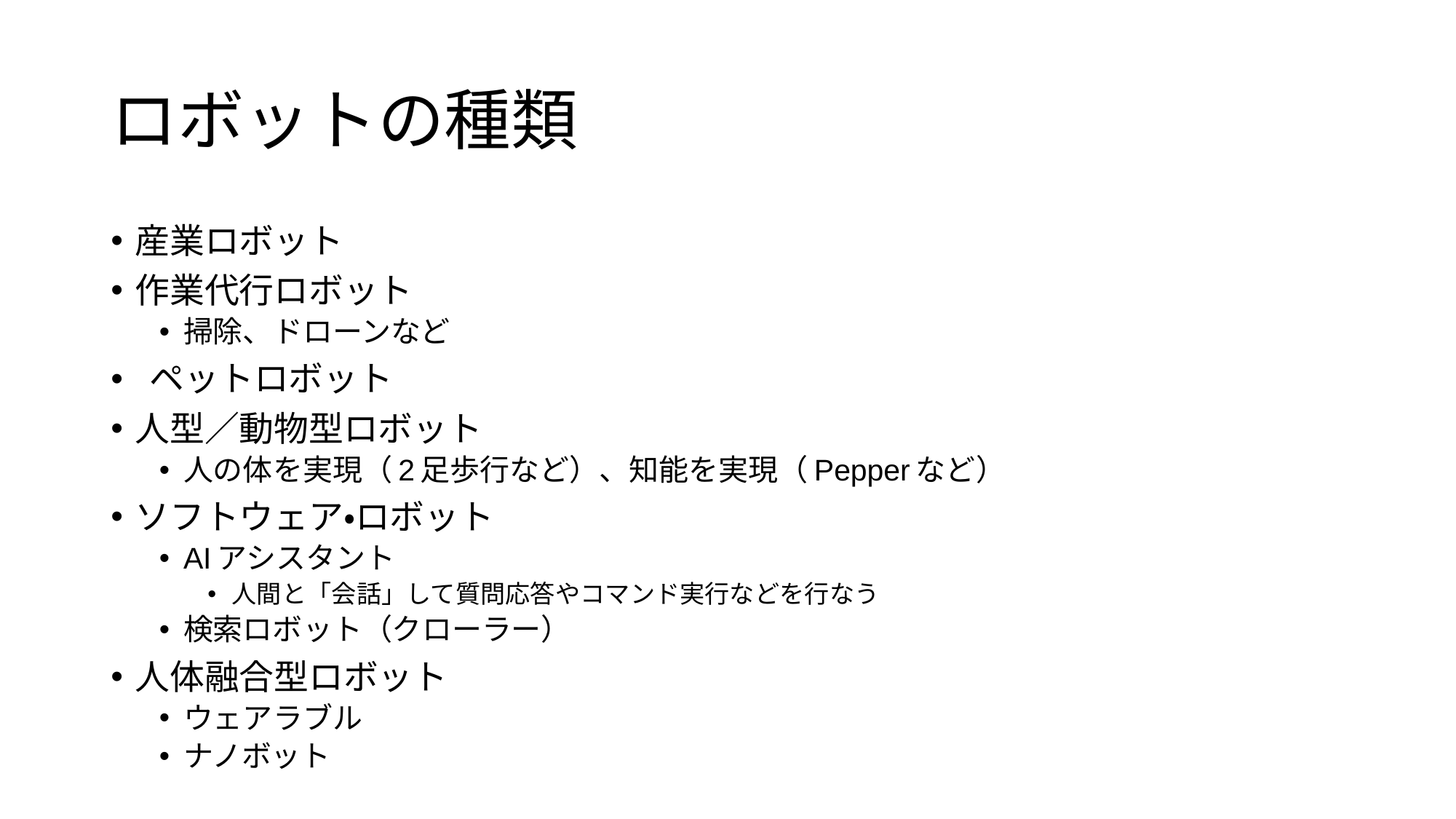

# ロボットの種類
産業ロボット
作業代行ロボット
掃除、ドローンなど
 ペットロボット
人型／動物型ロボット
人の体を実現（2足歩行など）、知能を実現（Pepperなど）
ソフトウェア・ロボット
AIアシスタント
人間と「会話」して質問応答やコマンド実行などを行なう
検索ロボット（クローラー）
人体融合型ロボット
ウェアラブル
ナノボット